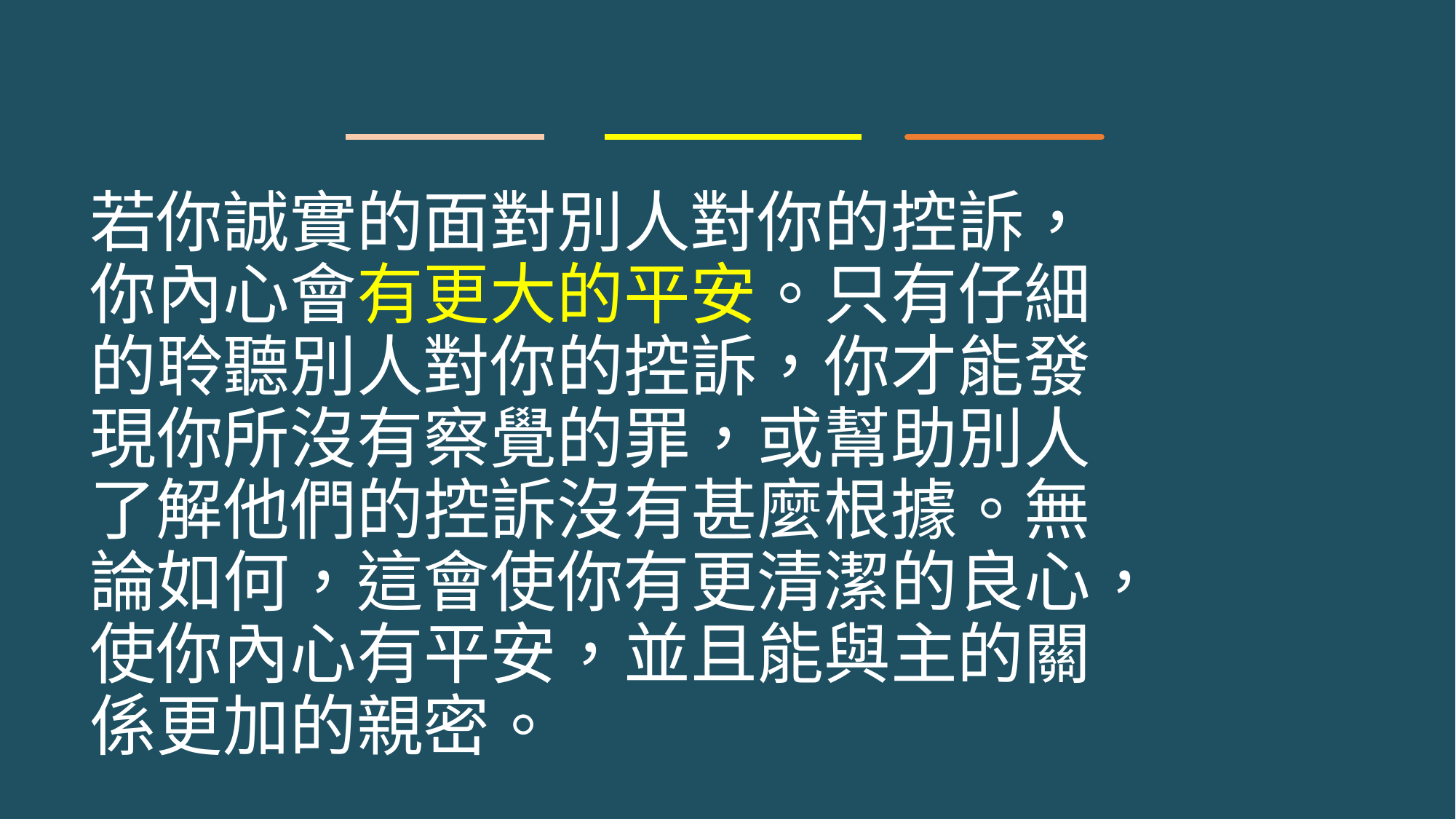

若你誠實的面對別人對你的控訴，你內心會有更大的平安。只有仔細的聆聽別人對你的控訴，你才能發現你所沒有察覺的罪，或幫助別人了解他們的控訴沒有甚麼根據。無論如何，這會使你有更清潔的良心，使你內心有平安，並且能與主的關係更加的親密。